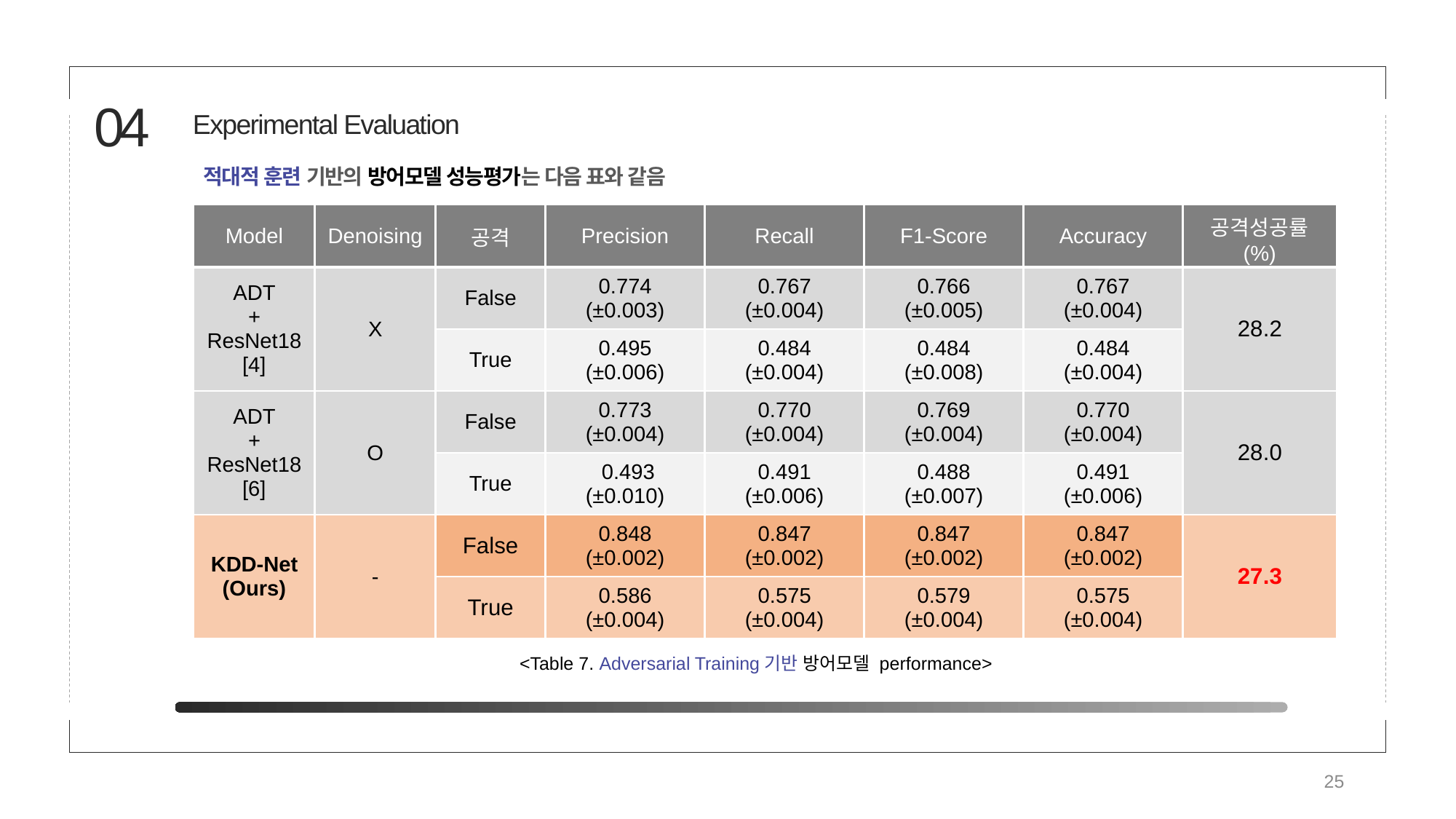

04
Experimental Evaluation
적대적 훈련 기반의 방어모델 성능평가는 다음 표와 같음
| Model | Denoising | 공격 | Precision | Recall | F1-Score | Accuracy | 공격성공률 (%) |
| --- | --- | --- | --- | --- | --- | --- | --- |
| ADT + ResNet18 [4] | X | False | 0.774 (±0.003) | 0.767 (±0.004) | 0.766 (±0.005) | 0.767 (±0.004) | 28.2 |
|  |  | True | 0.495 (±0.006) | 0.484 (±0.004) | 0.484 (±0.008) | 0.484 (±0.004) |  |
| ADT + ResNet18 [6] | O | False | 0.773 (±0.004) | 0.770 (±0.004) | 0.769 (±0.004) | 0.770 (±0.004) | 28.0 |
|  |  | True | 0.493 (±0.010) | 0.491 (±0.006) | 0.488 (±0.007) | 0.491 (±0.006) |  |
| KDD-Net (Ours) | - | False | 0.848 (±0.002) | 0.847 (±0.002) | 0.847 (±0.002) | 0.847 (±0.002) | 27.3 |
|  |  | True | 0.586 (±0.004) | 0.575 (±0.004) | 0.579 (±0.004) | 0.575 (±0.004) |  |
<Table 7. Adversarial Training기반 방어모델 performance>

25